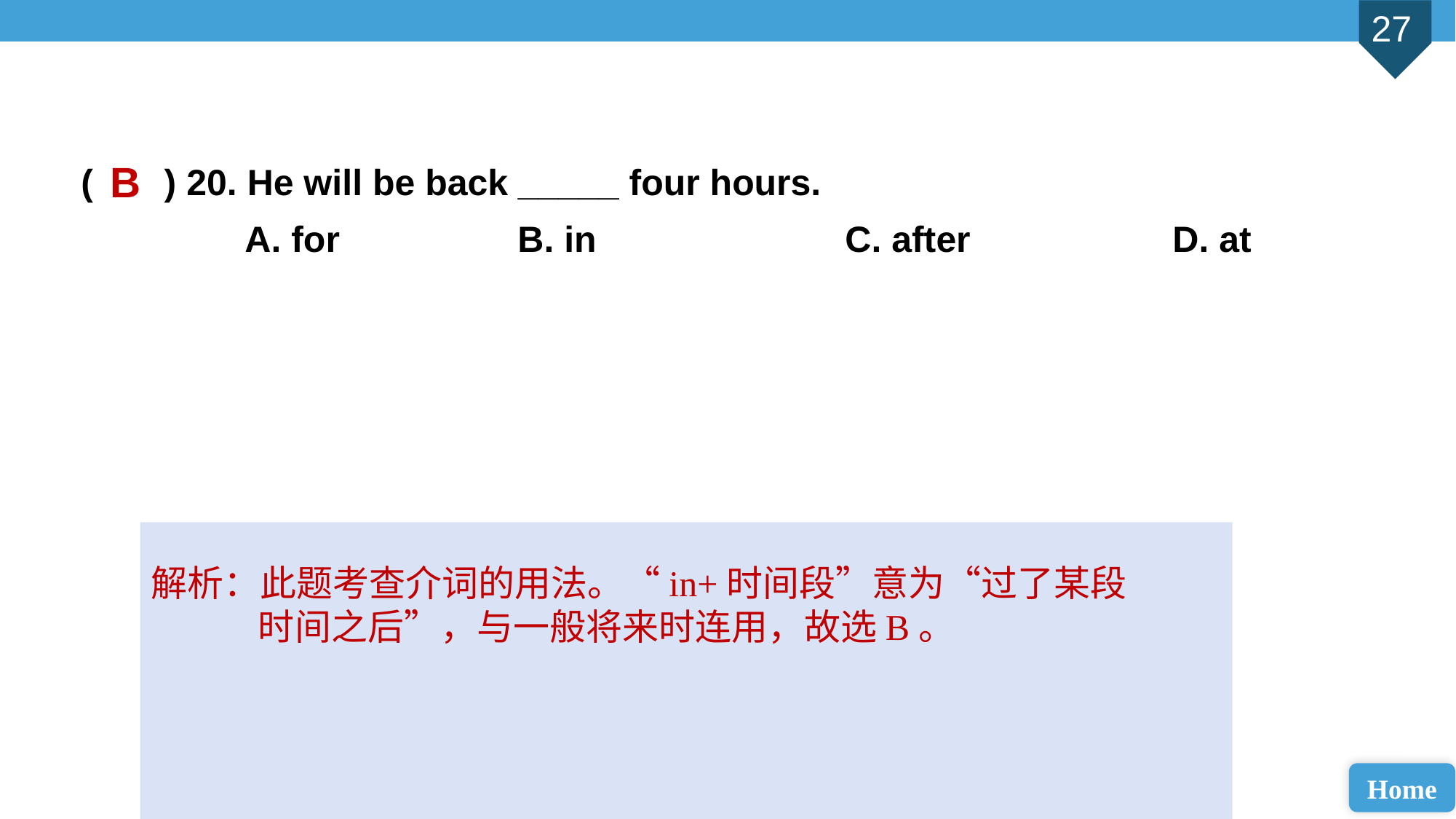

(       ) 20. He will be back _____ four hours.
A. for 		B. in 			C. after 		D. at
B

解析：此题考查介词的用法。“in+时间段”意为“过了某段时间之后”，与一般将来时连用，故选B。